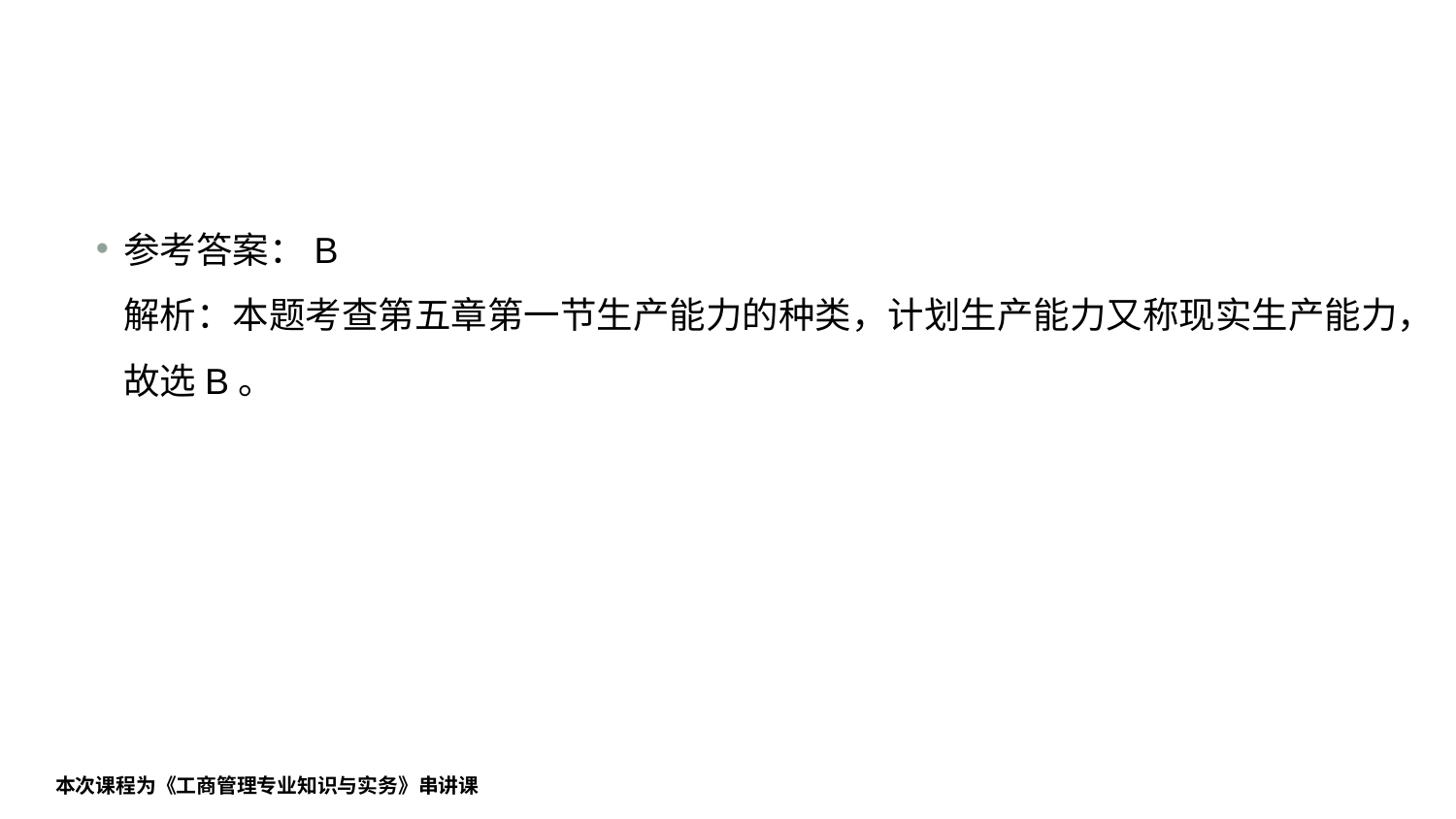

#

参考答案：B
解析：本题考查第五章第一节生产能力的种类，计划生产能力又称现实生产能力，故选B。